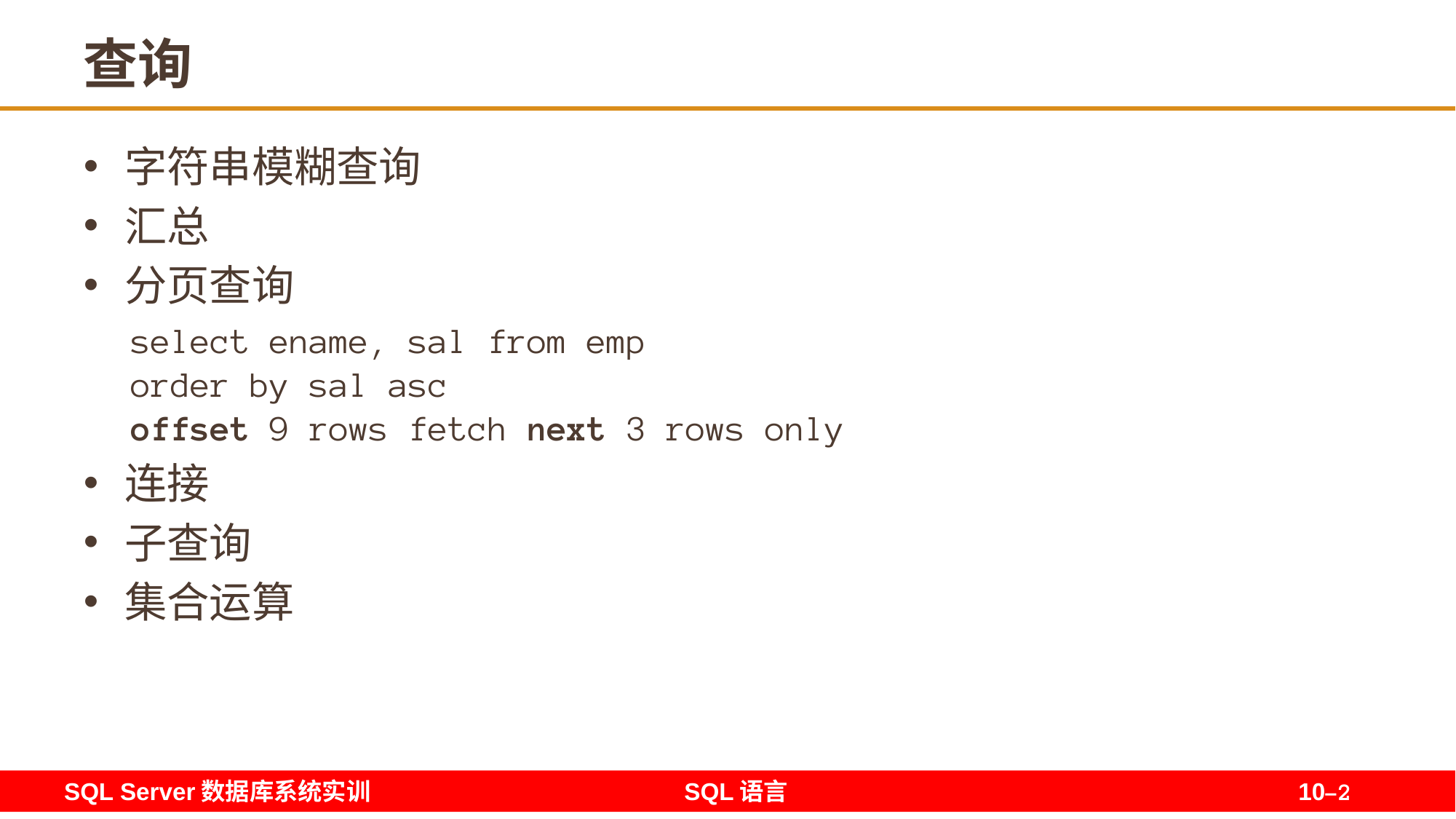

# 查询
字符串模糊查询
汇总
分页查询
select ename, sal from emp
order by sal asc
offset 9 rows fetch next 3 rows only
连接
子查询
集合运算